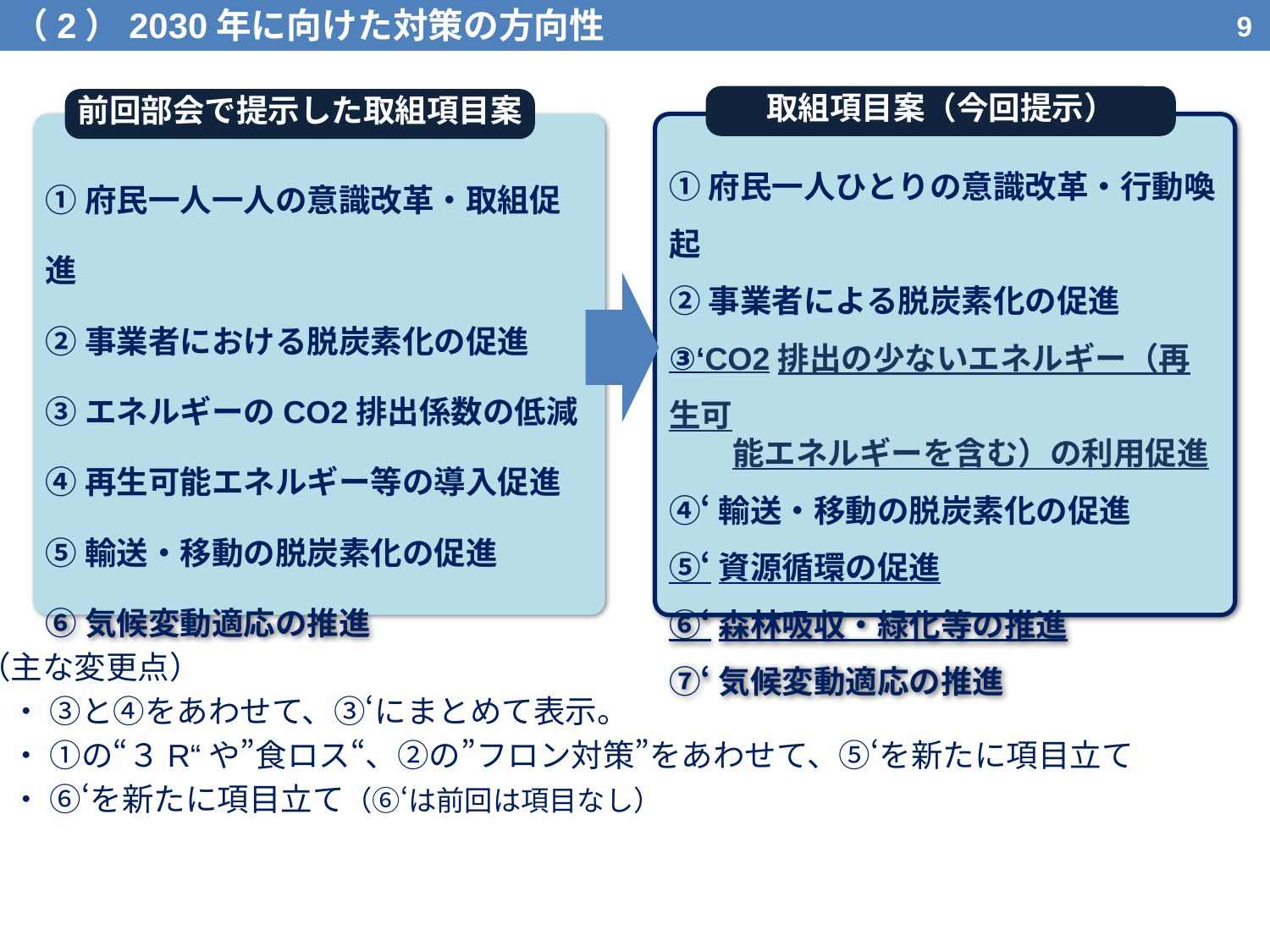

（2）2030年に向けた対策の方向性
9
取組項目案（今回提示）
前回部会で提示した取組項目案
①府民一人一人の意識改革・取組促進
②事業者における脱炭素化の促進
③エネルギーのCO2排出係数の低減
④再生可能エネルギー等の導入促進
⑤輸送・移動の脱炭素化の促進
⑥気候変動適応の推進
①府民一人ひとりの意識改革・行動喚起
②事業者による脱炭素化の促進
③‘CO2排出の少ないエネルギー（再生可
　　能エネルギーを含む）の利用促進
④‘輸送・移動の脱炭素化の促進
⑤‘資源循環の促進
⑥‘森林吸収・緑化等の推進
⑦‘気候変動適応の推進

（主な変更点）
　・ ③と④をあわせて、③‘にまとめて表示。
　・ ①の“３R“や”食ロス“、②の”フロン対策”をあわせて、⑤‘を新たに項目立て
　・ ⑥‘を新たに項目立て（⑥‘は前回は項目なし）